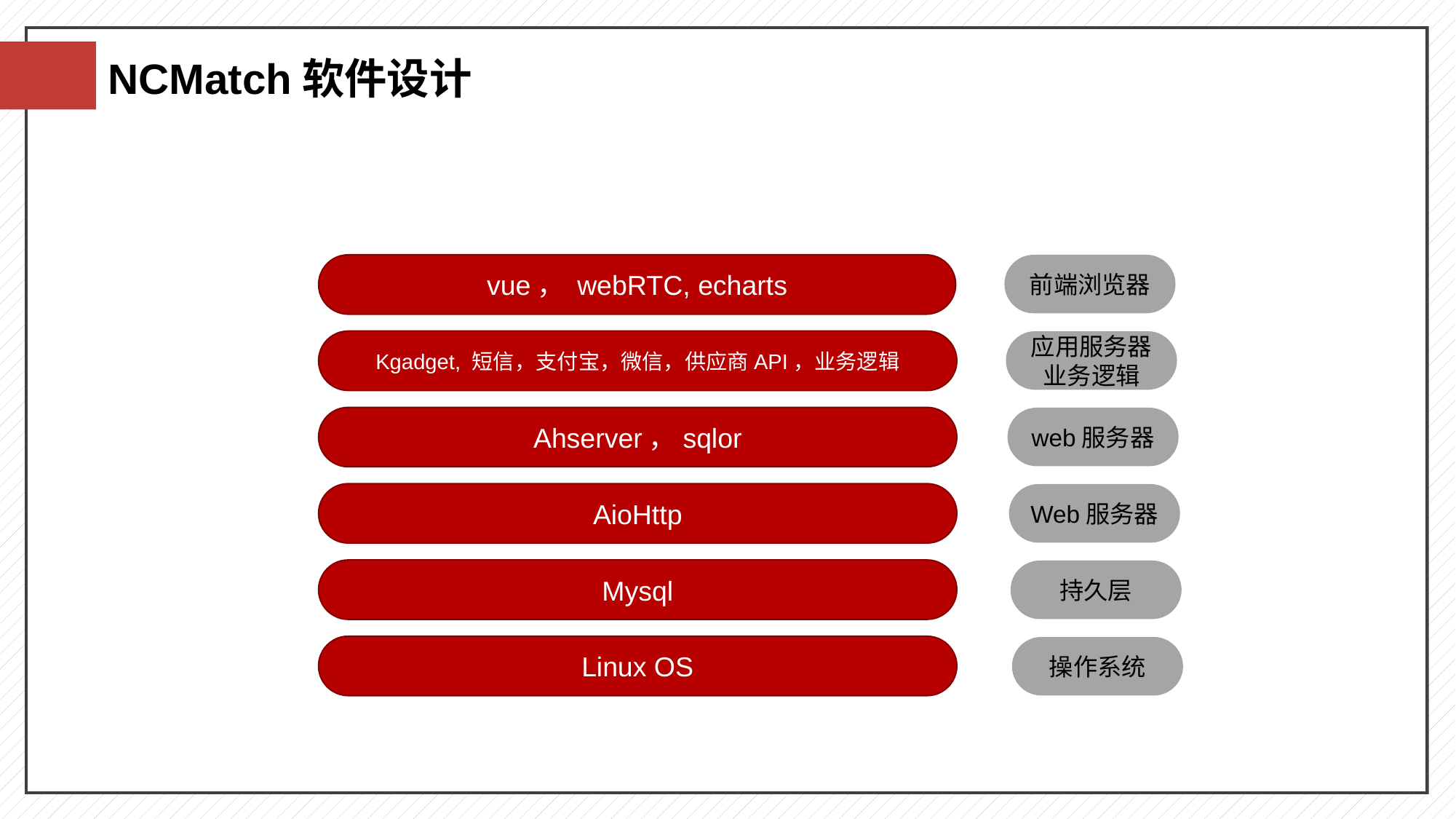

NCMatch软件设计
vue， webRTC, echarts
前端浏览器
Kgadget, 短信，支付宝，微信，供应商API，业务逻辑
应用服务器
业务逻辑
Ahserver，sqlor
web服务器
AioHttp
Web服务器
Mysql
持久层
Linux OS
操作系统